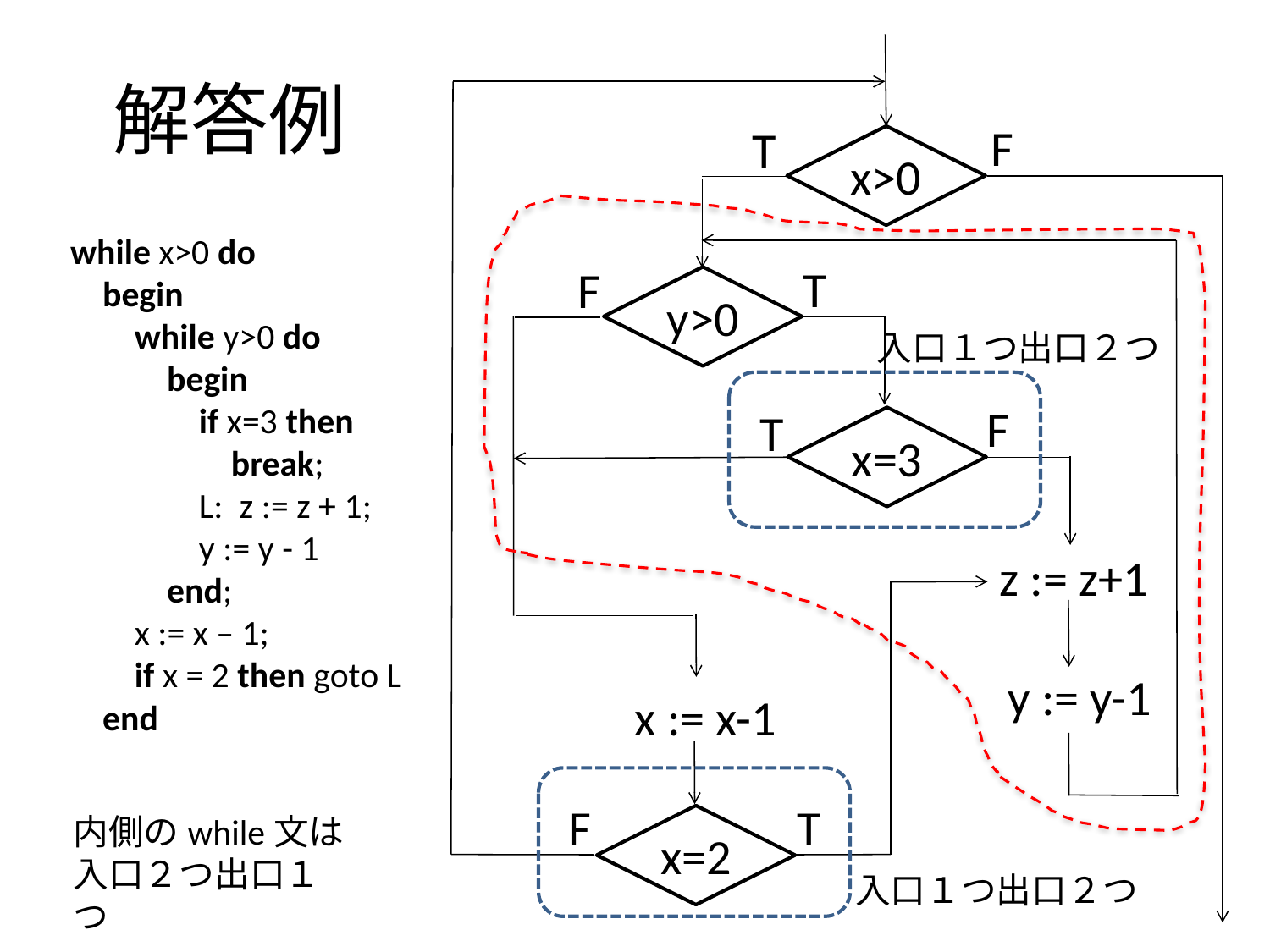

# 解答例
F
T
x>0

while x>0 do
    begin
        while y>0 do
            begin
                if x=3 then
                    break;
                L:  z := z + 1;
                y := y - 1
            end;
        x := x – 1;
        if x = 2 then goto L
    end
T
F
y>0
入口１つ出口２つ

F
T
x=3
  z := z+1
  y := y-1
  x := x-1

F
T
内側のwhile文は
入口２つ出口１つ
x=2
入口１つ出口２つ